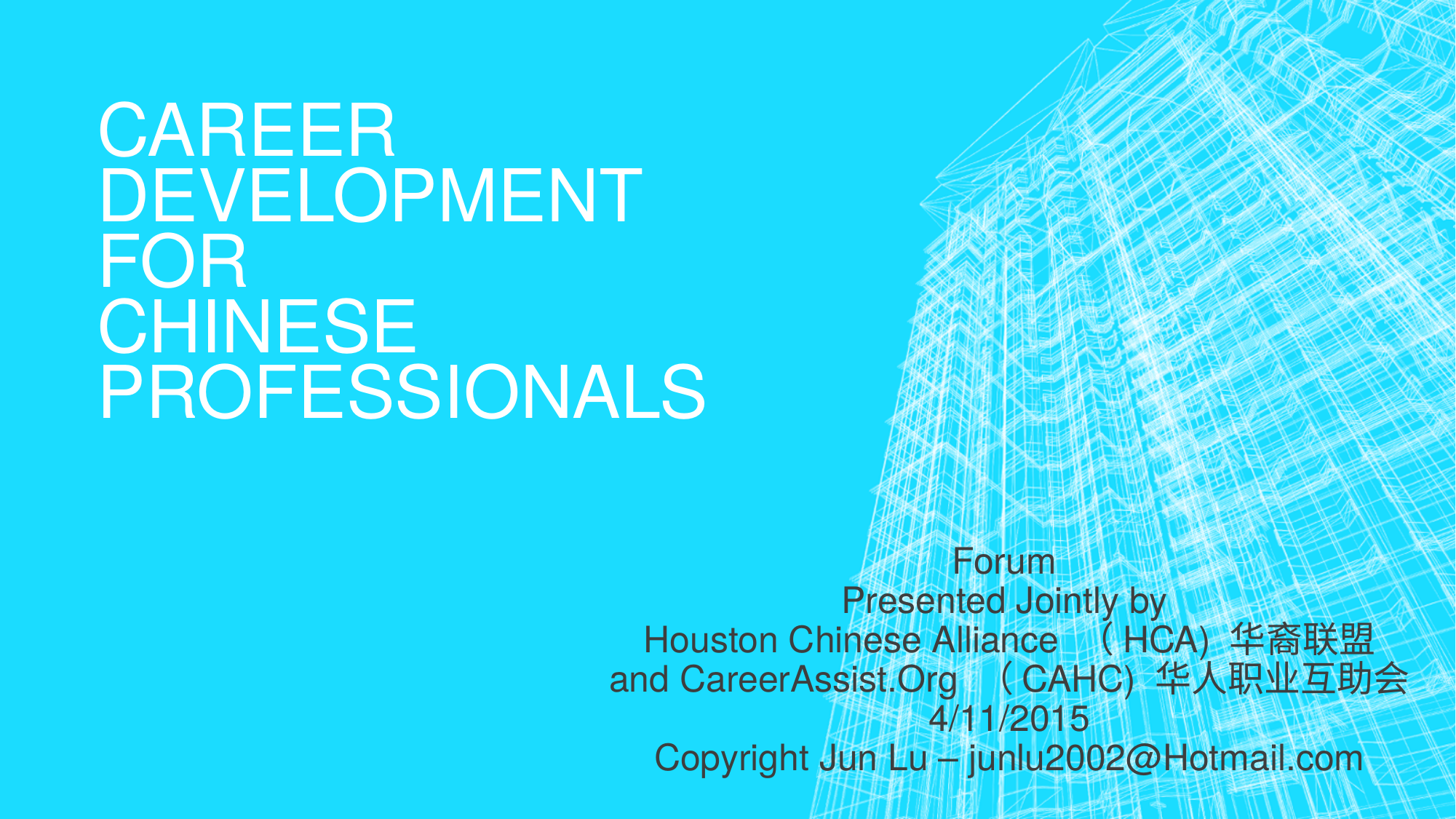

# CAREER DEVELOPMENT FOR CHINESE PROFESSIONALS
Forum
Presented Jointly by
Houston Chinese Alliance （HCA) 华裔联盟
and CareerAssist.Org （CAHC) 华人职业互助会
4/11/2015
Copyright Jun Lu – junlu2002@Hotmail.com